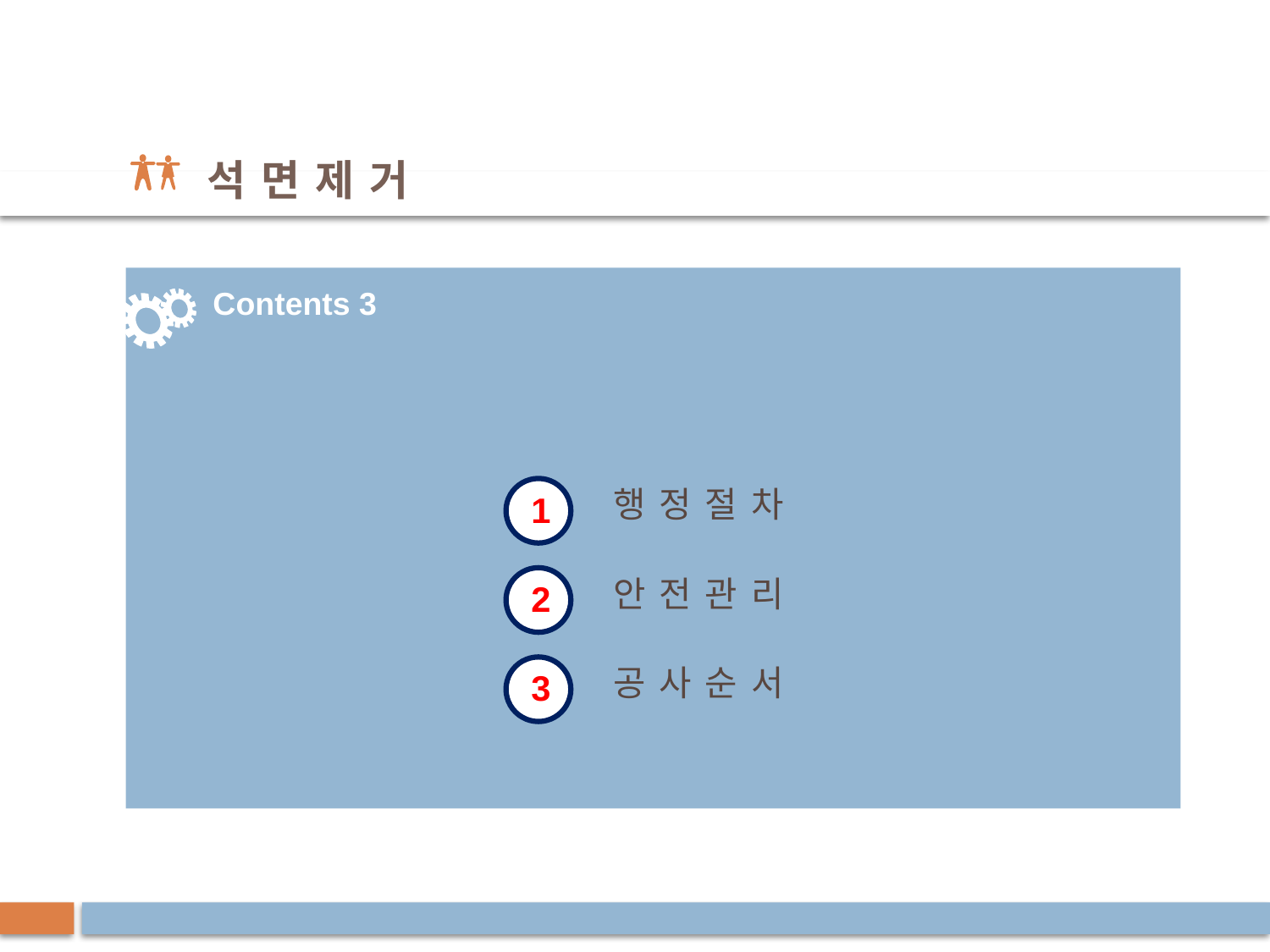

석 면 제 거

Contents 3

행 정 절 차

1
안 전 관 리

2
공 사 순 서

3